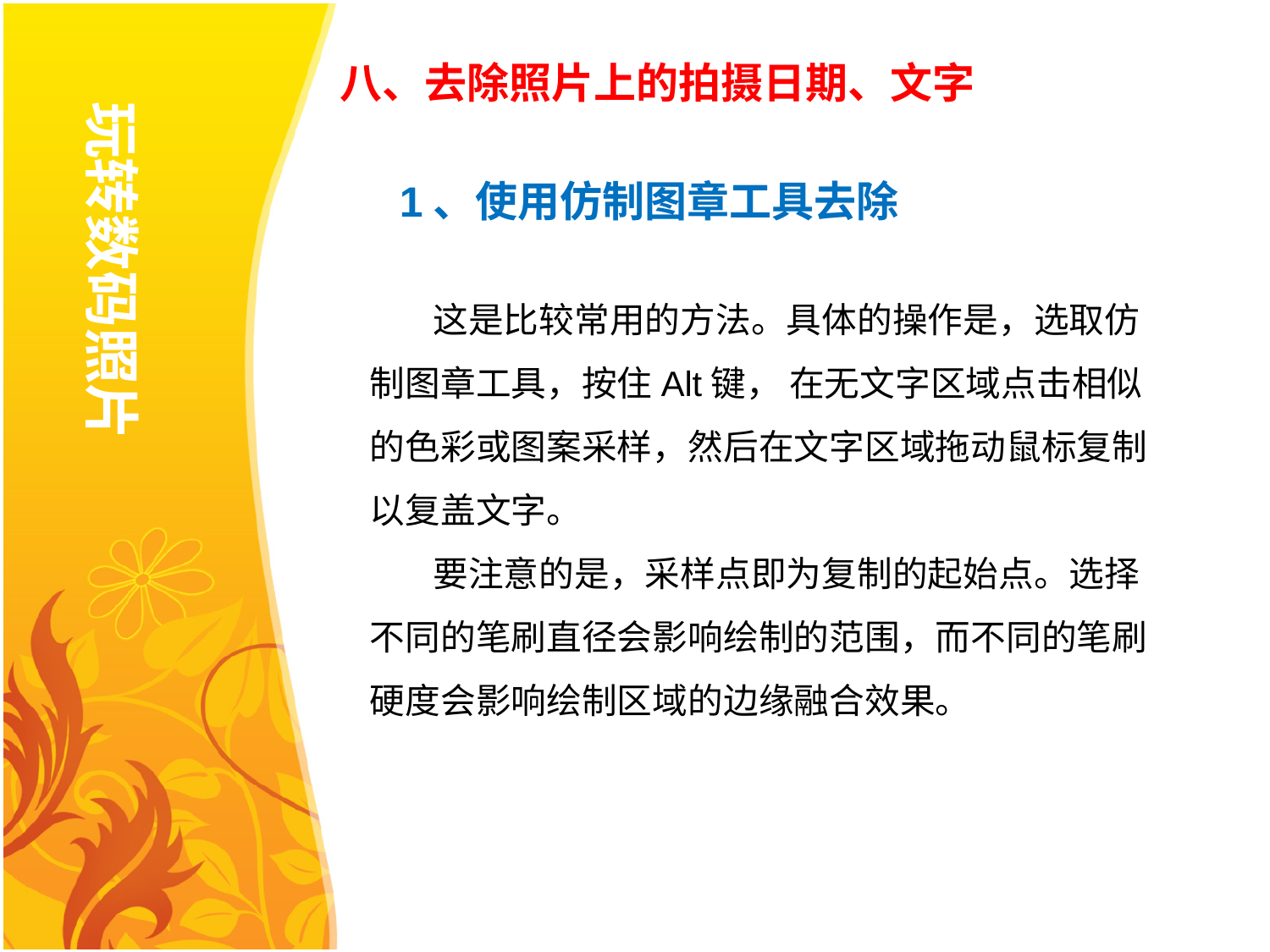

八、去除照片上的拍摄日期、文字
玩转数码照片
1、使用仿制图章工具去除
       这是比较常用的方法。具体的操作是，选取仿制图章工具，按住Alt键， 在无文字区域点击相似的色彩或图案采样，然后在文字区域拖动鼠标复制以复盖文字。
       要注意的是，采样点即为复制的起始点。选择不同的笔刷直径会影响绘制的范围，而不同的笔刷硬度会影响绘制区域的边缘融合效果。